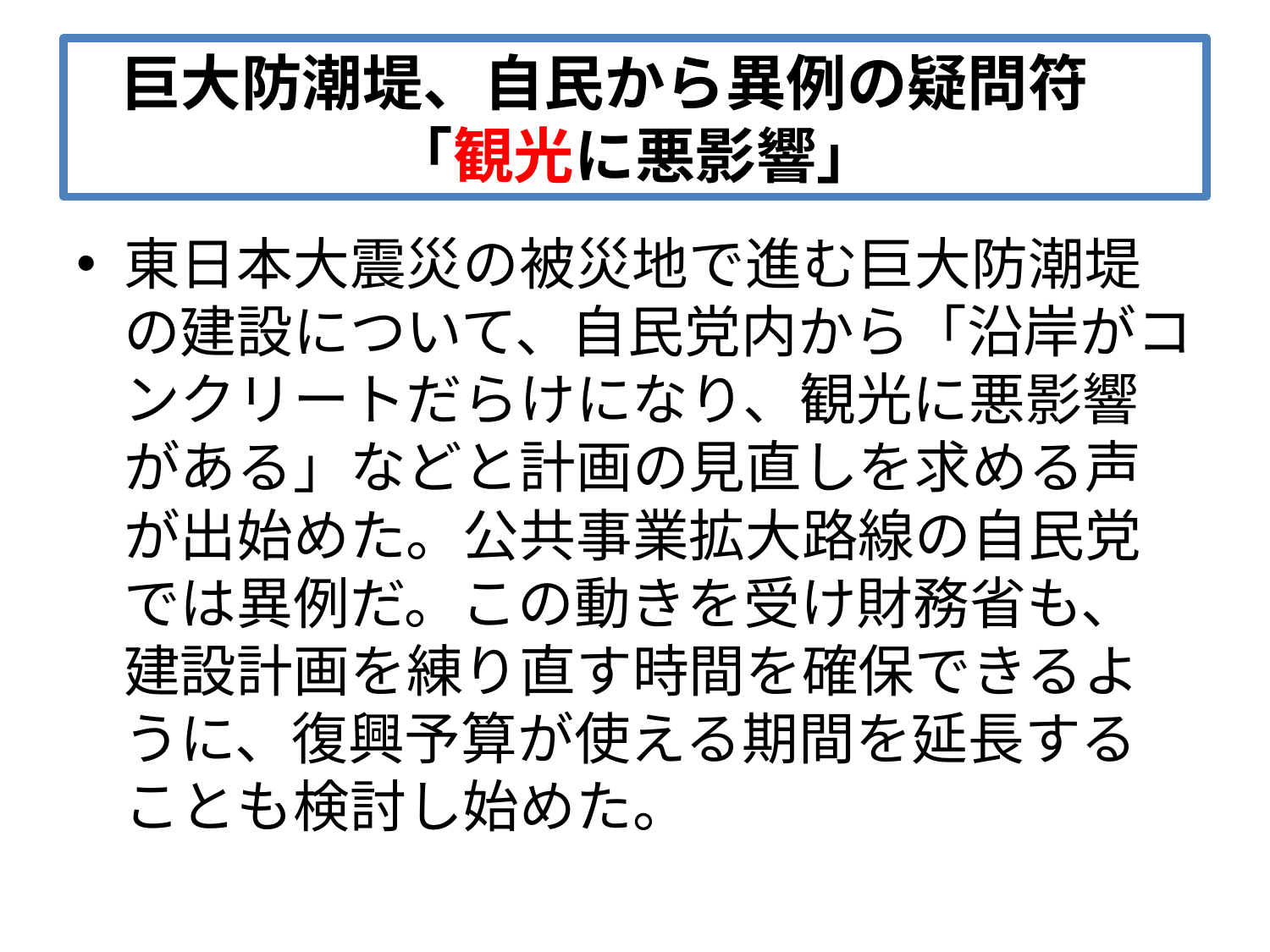

# 巨大防潮堤、自民から異例の疑問符　「観光に悪影響」
東日本大震災の被災地で進む巨大防潮堤の建設について、自民党内から「沿岸がコンクリートだらけになり、観光に悪影響がある」などと計画の見直しを求める声が出始めた。公共事業拡大路線の自民党では異例だ。この動きを受け財務省も、建設計画を練り直す時間を確保できるように、復興予算が使える期間を延長することも検討し始めた。